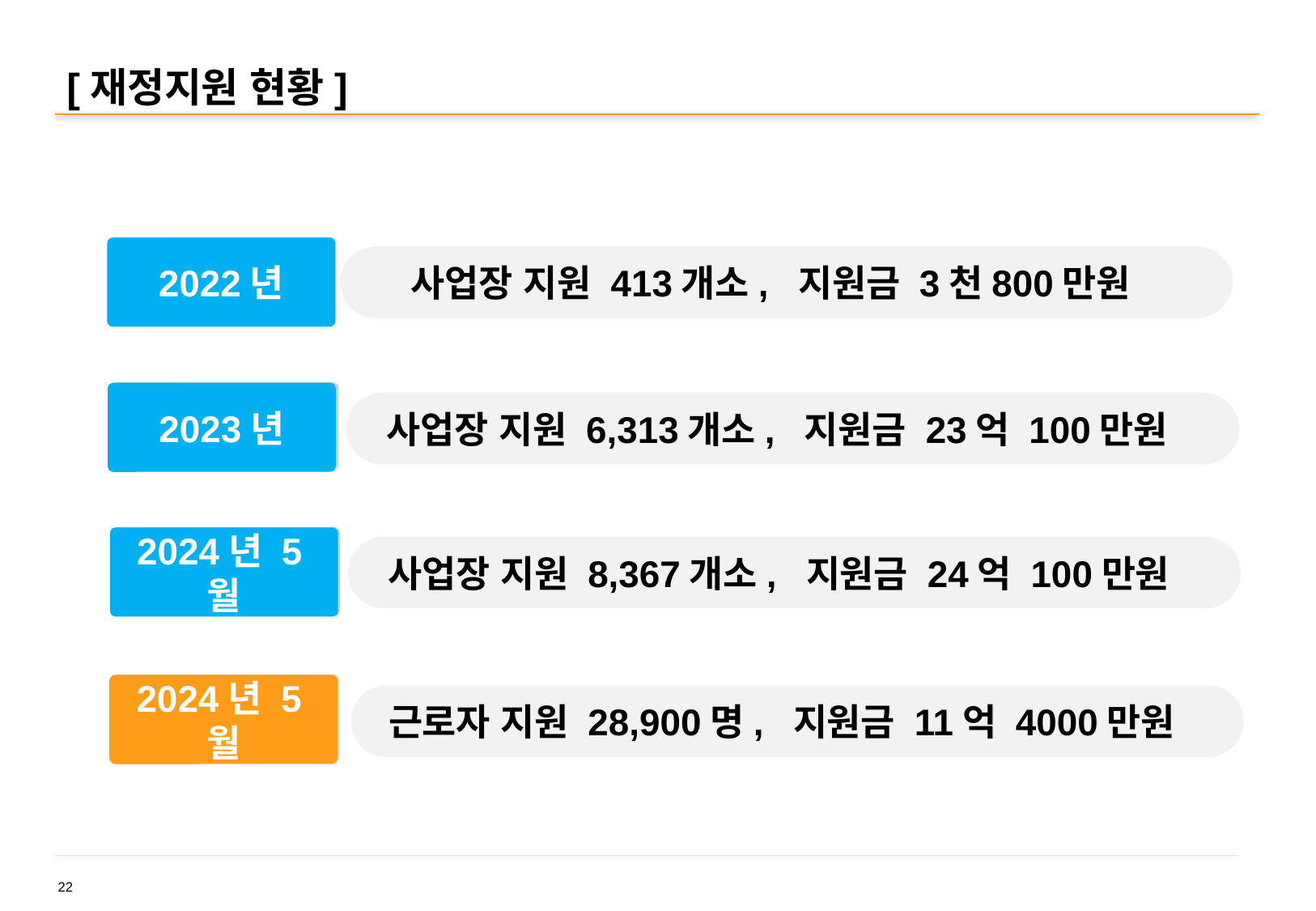

# [재정지원 현황]
2022년
사업장 지원 413개소,  지원금 3천800만원
2023년
사업장 지원 6,313개소,  지원금 23억 100만원
2024년 5월
사업장 지원 8,367개소,  지원금 24억 100만원
2024년 5월
근로자 지원 28,900명,  지원금 11억 4000만원